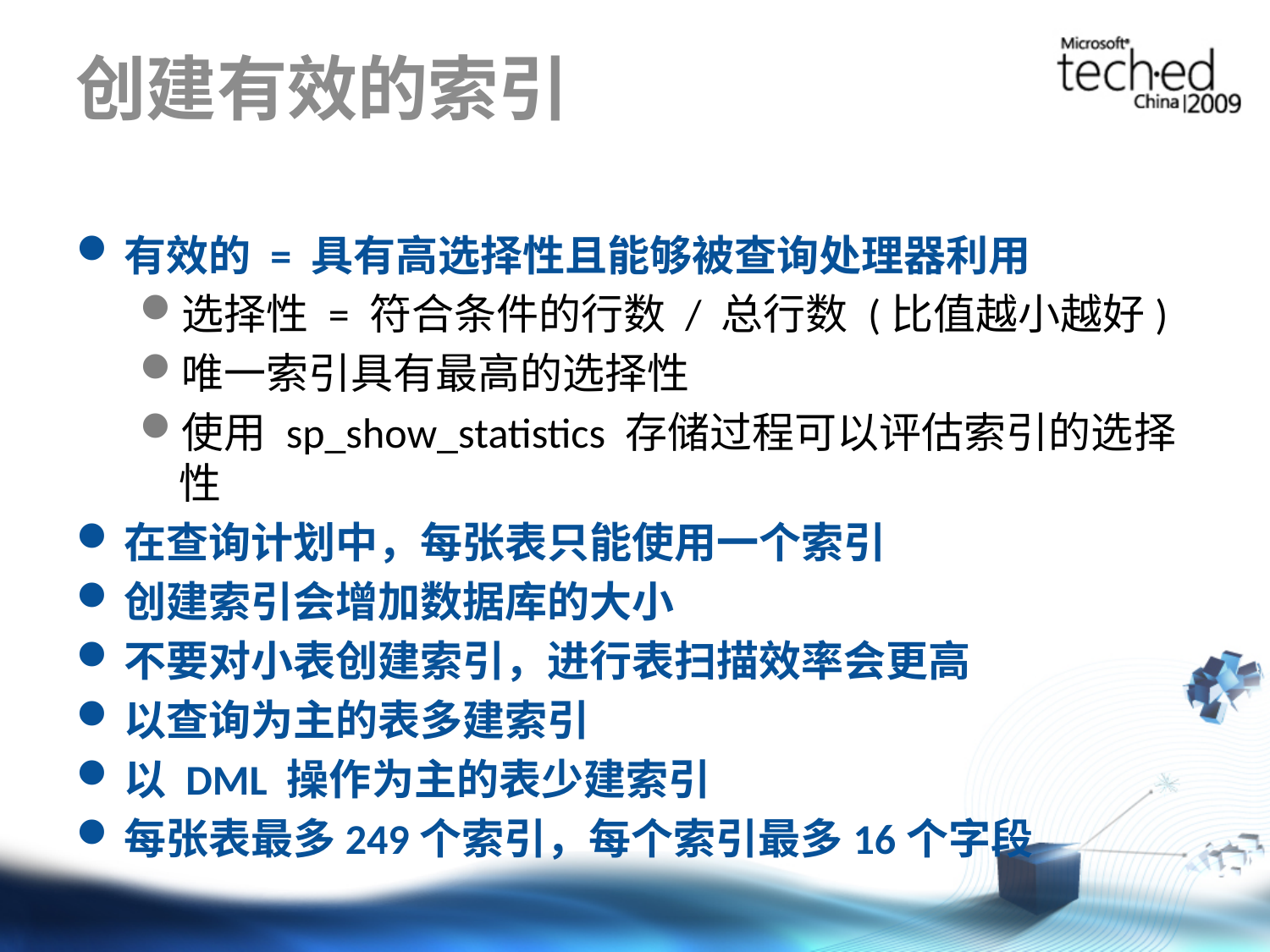

# 创建有效的索引
有效的 = 具有高选择性且能够被查询处理器利用
选择性 = 符合条件的行数 / 总行数 (比值越小越好)
唯一索引具有最高的选择性
使用 sp_show_statistics 存储过程可以评估索引的选择性
在查询计划中，每张表只能使用一个索引
创建索引会增加数据库的大小
不要对小表创建索引，进行表扫描效率会更高
以查询为主的表多建索引
以 DML 操作为主的表少建索引
每张表最多249个索引，每个索引最多16个字段